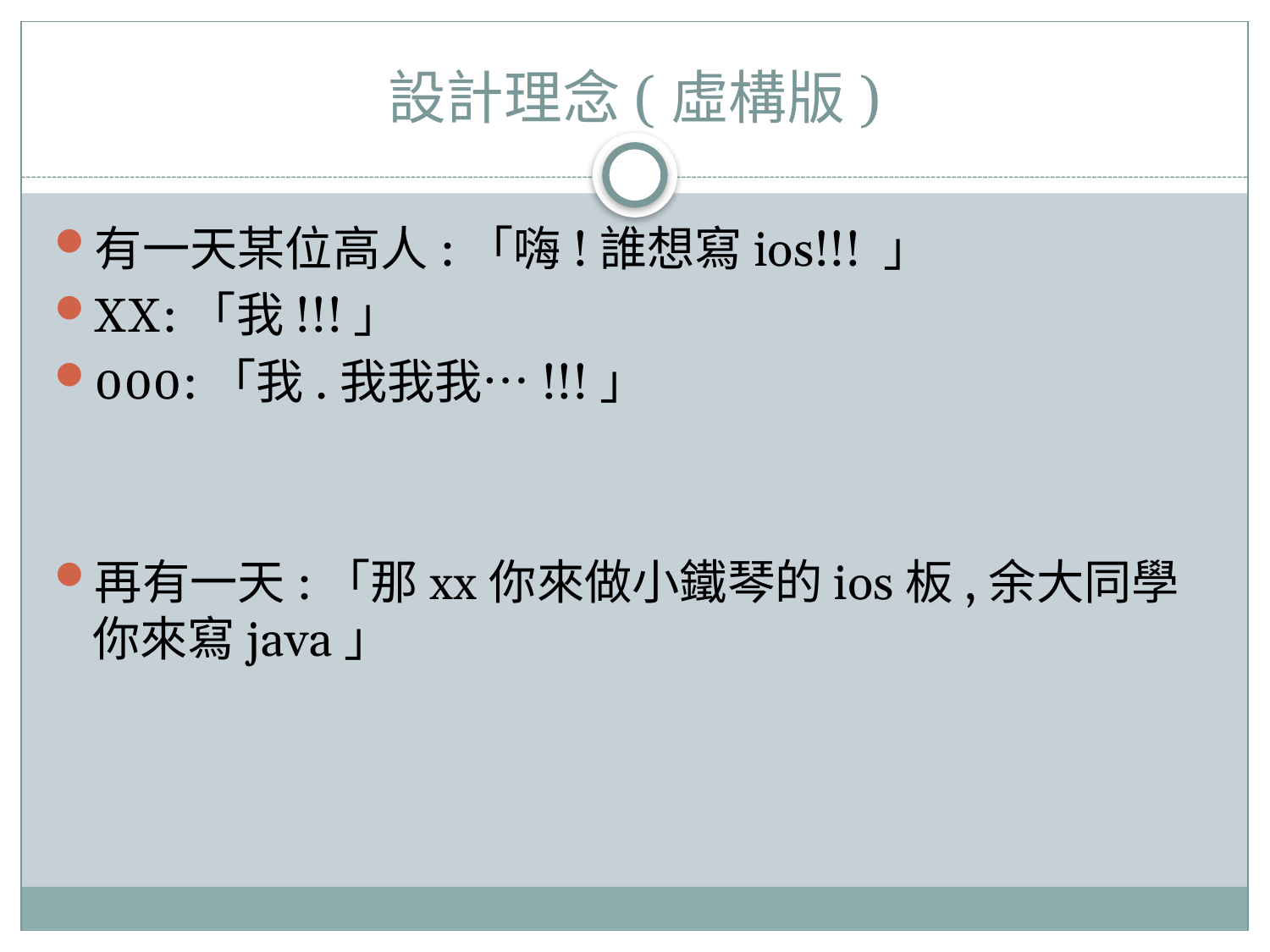

# 設計理念(虛構版)
有一天某位高人:「嗨!誰想寫ios!!! 」
XX:「我!!!」
000:「我.我我我…!!!」

再有一天:「那xx你來做小鐵琴的ios板,余大同學你來寫java」